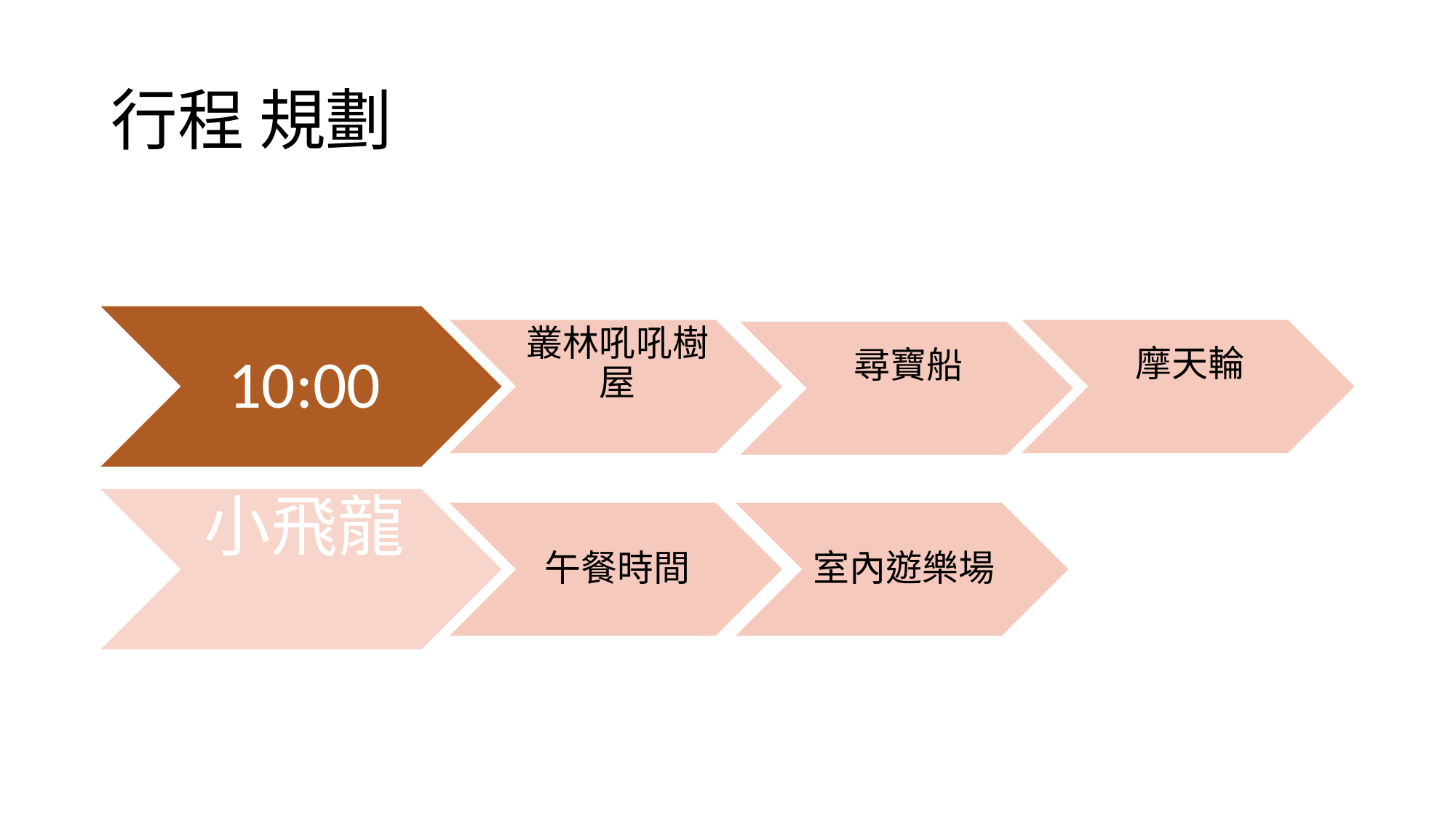

# 行程 規劃
10:00
叢林吼吼樹屋
尋寶船
摩天輪
小飛龍
午餐時間
室內遊樂場